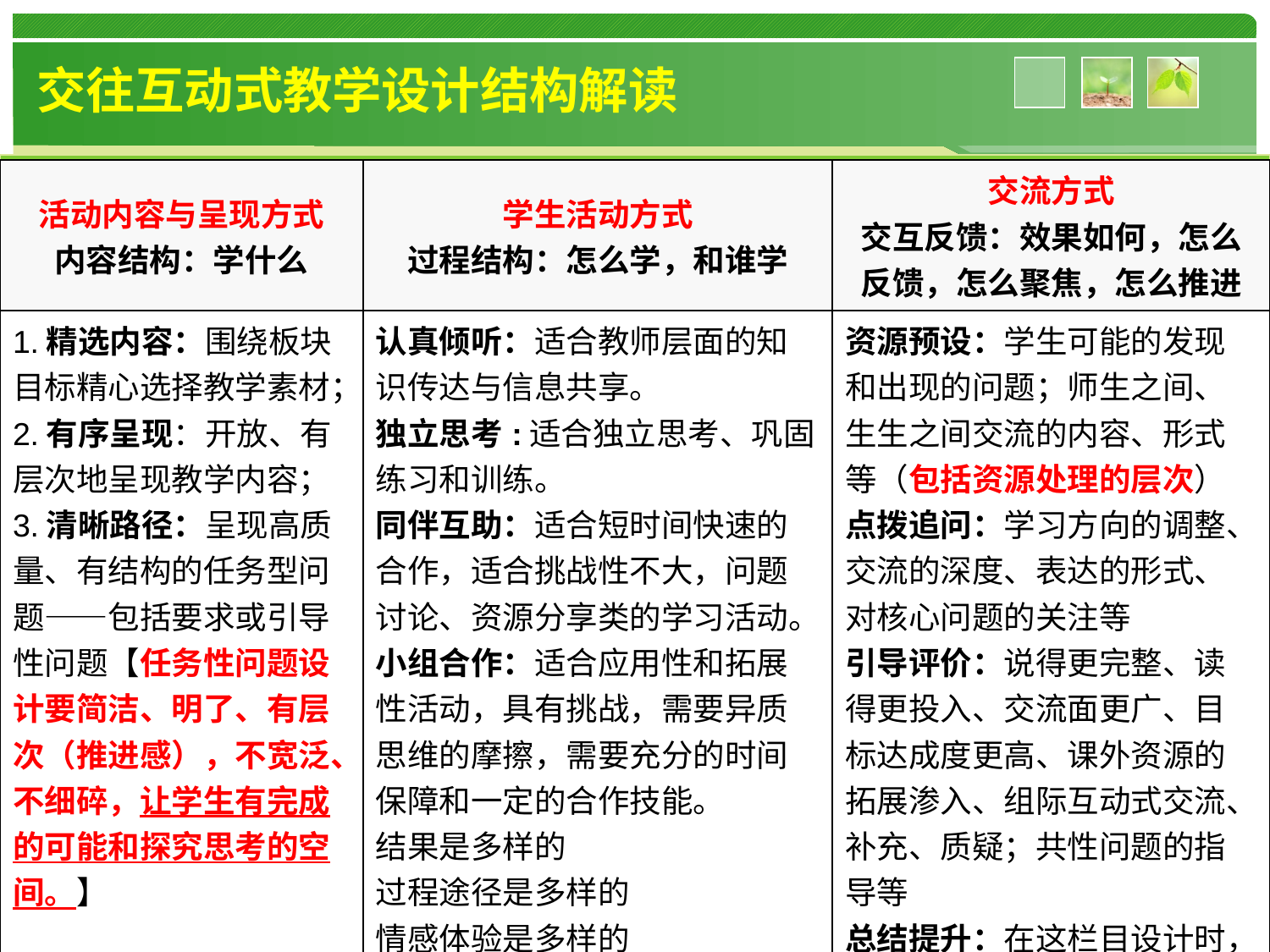

# 交往互动式教学设计结构解读

| 活动内容与呈现方式 内容结构：学什么 | 学生活动方式 过程结构：怎么学，和谁学 | 交流方式 交互反馈：效果如何，怎么反馈，怎么聚焦，怎么推进 |
| --- | --- | --- |
| 1.精选内容：围绕板块目标精心选择教学素材； 2.有序呈现：开放、有层次地呈现教学内容； 3.清晰路径：呈现高质量、有结构的任务型问题——包括要求或引导性问题【任务性问题设计要简洁、明了、有层次（推进感），不宽泛、不细碎，让学生有完成的可能和探究思考的空间。】 | 认真倾听：适合教师层面的知识传达与信息共享。 独立思考:适合独立思考、巩固练习和训练。 同伴互助：适合短时间快速的合作，适合挑战性不大，问题讨论、资源分享类的学习活动。 小组合作：适合应用性和拓展性活动，具有挑战，需要异质思维的摩擦，需要充分的时间保障和一定的合作技能。 结果是多样的 过程途径是多样的 情感体验是多样的 …… | 资源预设：学生可能的发现和出现的问题；师生之间、生生之间交流的内容、形式等（包括资源处理的层次） 点拨追问：学习方向的调整、交流的深度、表达的形式、对核心问题的关注等 引导评价：说得更完整、读得更投入、交流面更广、目标达成度更高、课外资源的拓展渗入、组际互动式交流、补充、质疑；共性问题的指导等 总结提升：在这栏目设计时，教师要将重要的归纳内容显示，包含知识、能力、方法等层面。…… |